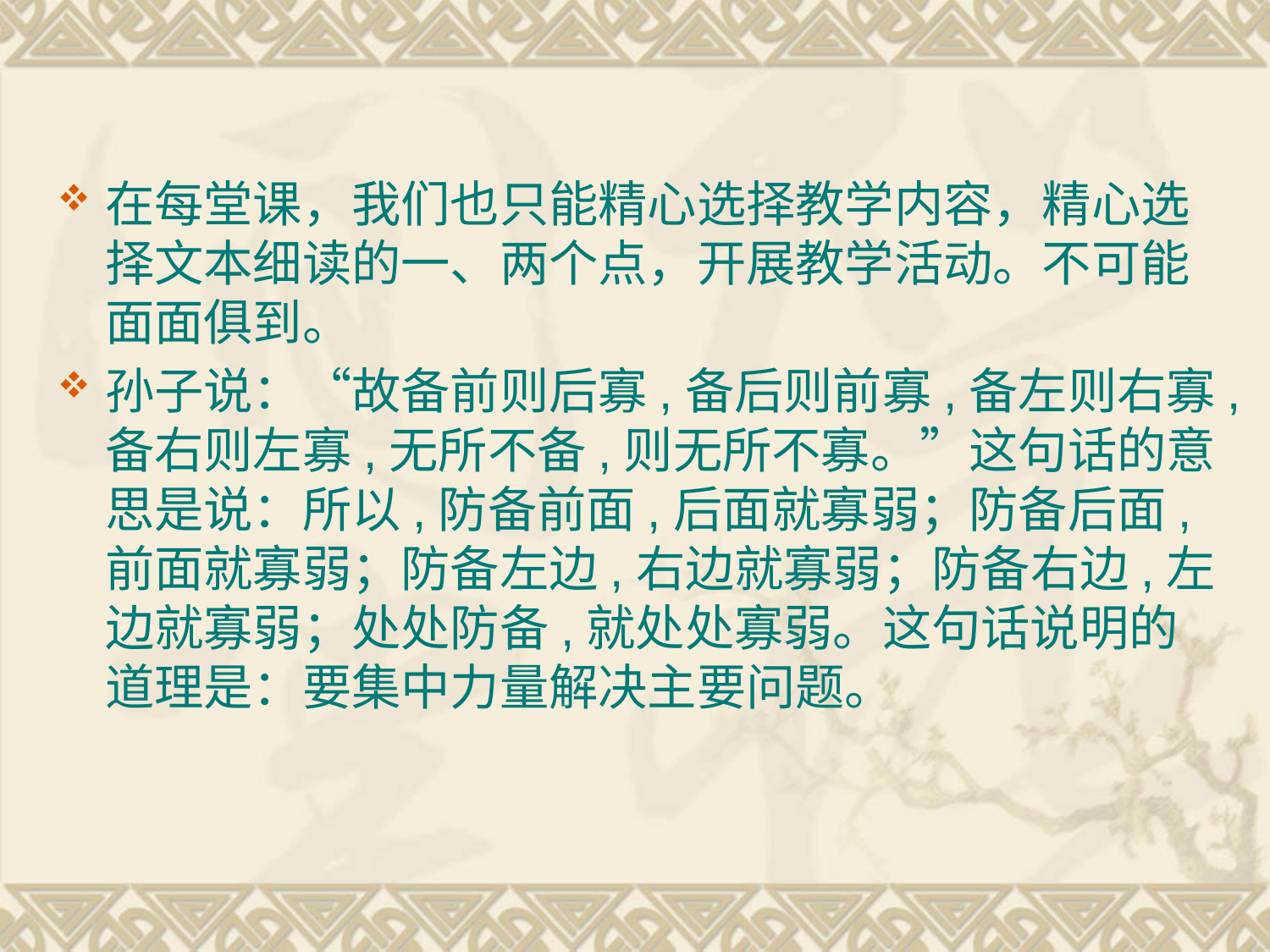

在每堂课，我们也只能精心选择教学内容，精心选择文本细读的一、两个点，开展教学活动。不可能面面俱到。
孙子说：“故备前则后寡,备后则前寡,备左则右寡,备右则左寡,无所不备,则无所不寡。”这句话的意思是说：所以,防备前面,后面就寡弱；防备后面,前面就寡弱；防备左边,右边就寡弱；防备右边,左边就寡弱；处处防备,就处处寡弱。这句话说明的道理是：要集中力量解决主要问题。